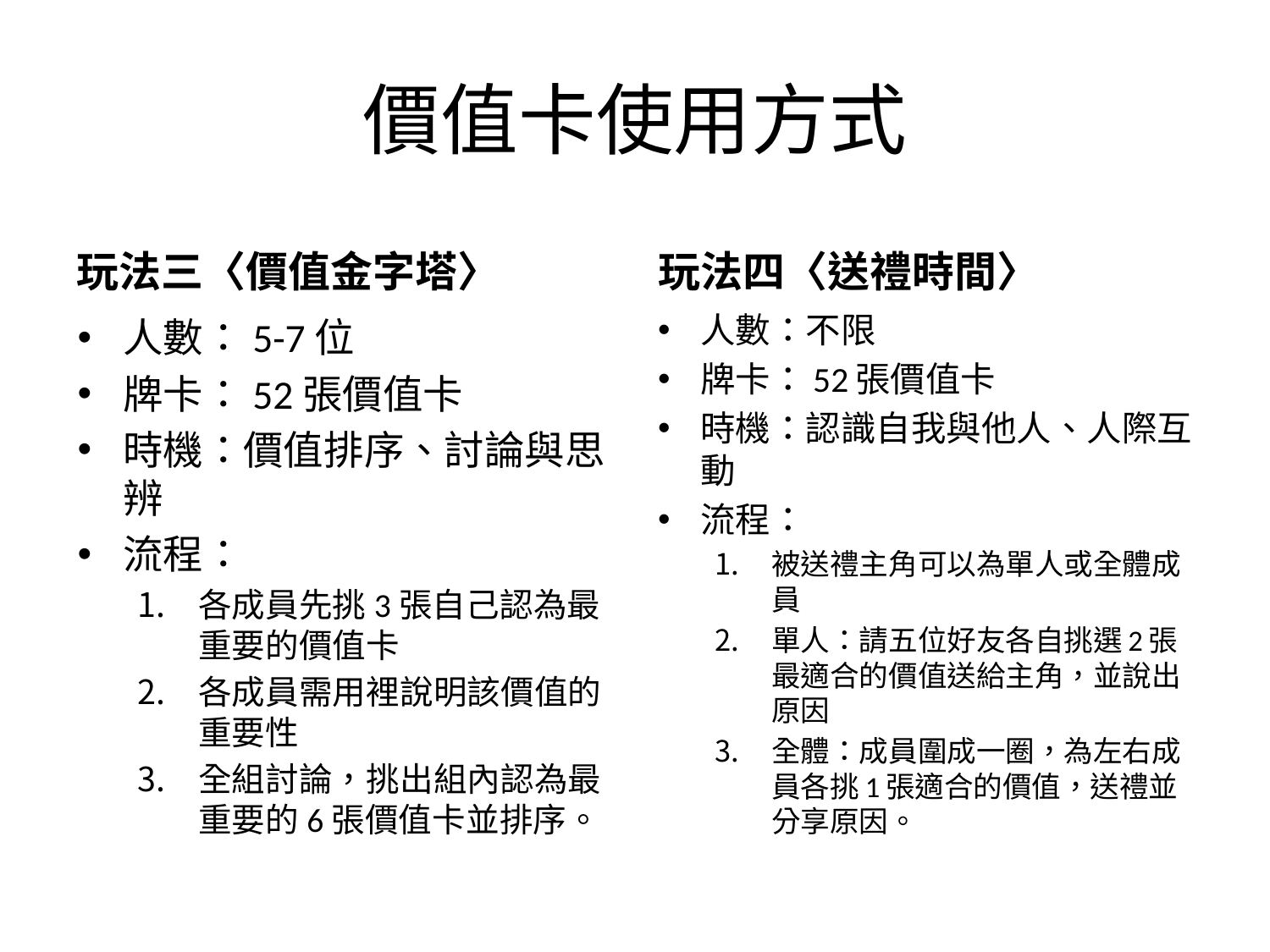

# 價值卡使用方式
玩法三〈價值金字塔〉
玩法四〈送禮時間〉
人數：不限
牌卡：52張價值卡
時機：認識自我與他人、人際互動
流程：
被送禮主角可以為單人或全體成員
單人：請五位好友各自挑選2張最適合的價值送給主角，並說出原因
全體：成員圍成一圈，為左右成員各挑1張適合的價值，送禮並分享原因。
人數：5-7位
牌卡：52張價值卡
時機：價值排序、討論與思辨
流程：
各成員先挑3張自己認為最重要的價值卡
各成員需用裡說明該價值的重要性
全組討論，挑出組內認為最重要的6張價值卡並排序。